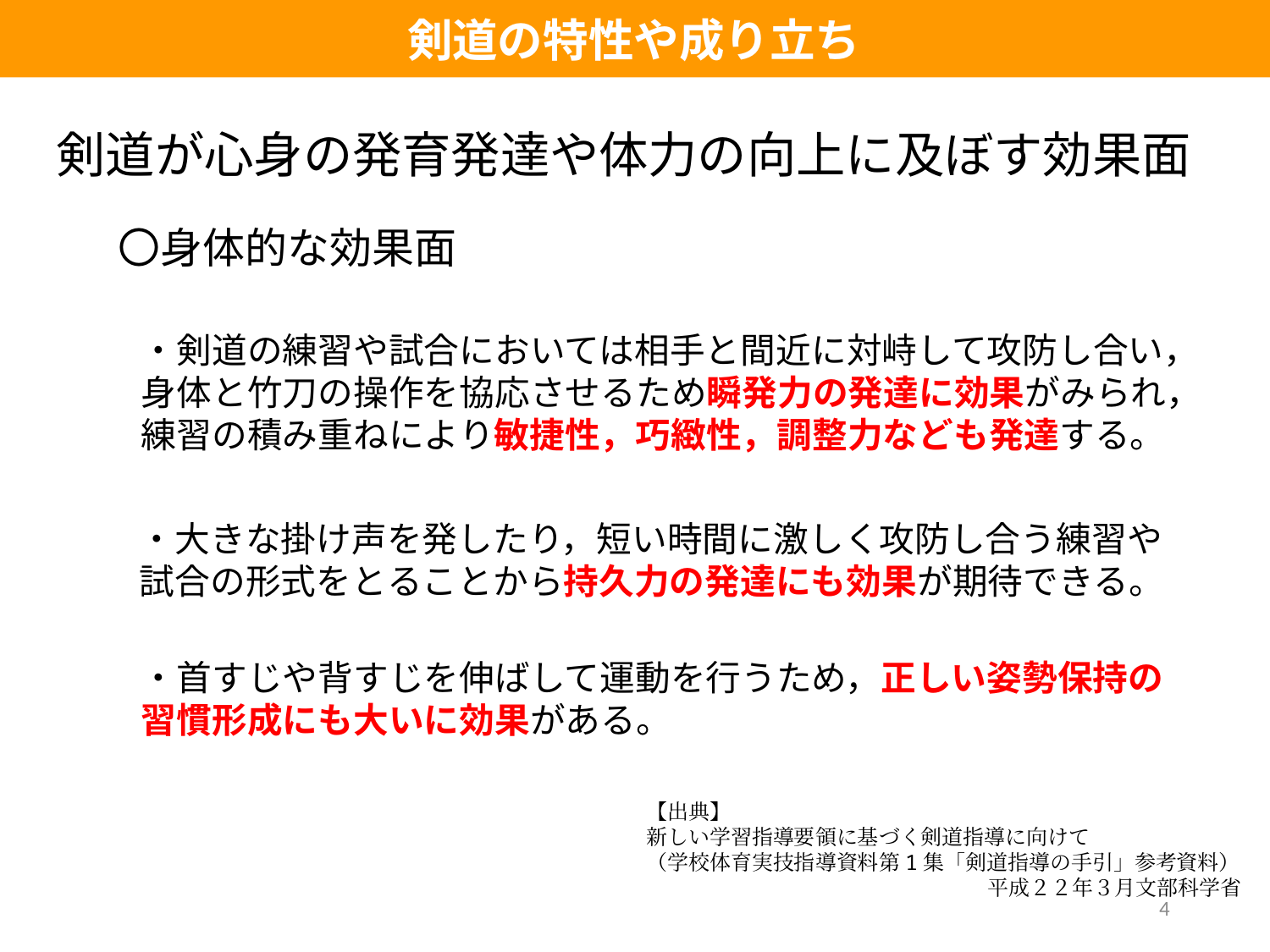

剣道の特性や成り立ち
剣道が心身の発育発達や体力の向上に及ぼす効果面
〇身体的な効果面
・剣道の練習や試合においては相手と間近に対峙して攻防し合い，身体と竹刀の操作を協応させるため瞬発力の発達に効果がみられ，練習の積み重ねにより敏捷性，巧緻性，調整力なども発達する。
・大きな掛け声を発したり，短い時間に激しく攻防し合う練習や試合の形式をとることから持久力の発達にも効果が期待できる。
・首すじや背すじを伸ばして運動を行うため，正しい姿勢保持の習慣形成にも大いに効果がある。
【出典】
新しい学習指導要領に基づく剣道指導に向けて
（学校体育実技指導資料第1集「剣道指導の手引」参考資料）
平成２２年３月文部科学省
4